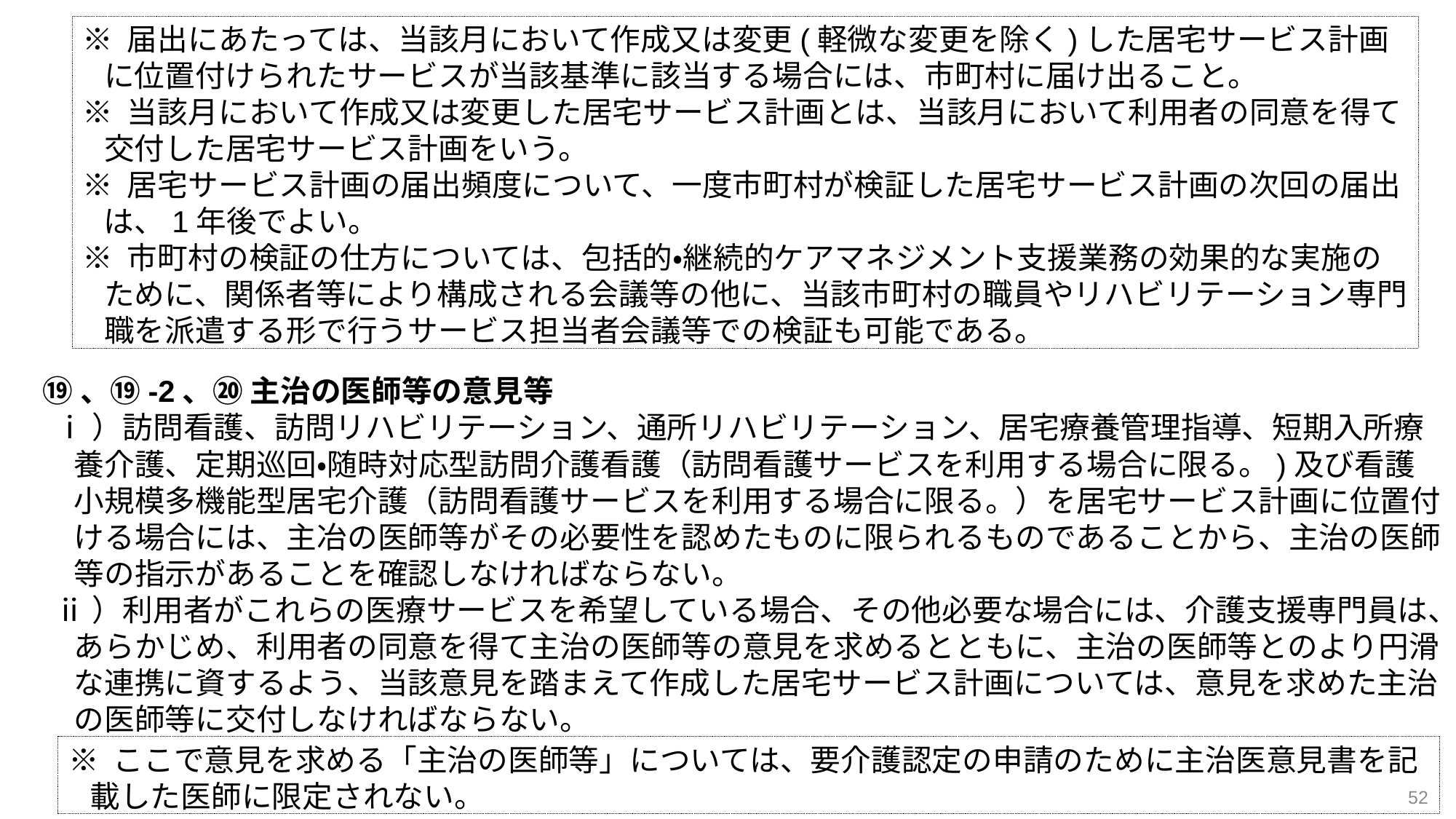

※ 届出にあたっては、当該月において作成又は変更(軽微な変更を除く)した居宅サービス計画に位置付けられたサービスが当該基準に該当する場合には、市町村に届け出ること。
※ 当該月において作成又は変更した居宅サービス計画とは、当該月において利用者の同意を得て交付した居宅サービス計画をいう。
※ 居宅サービス計画の届出頻度について、一度市町村が検証した居宅サービス計画の次回の届出は、1年後でよい。
※ 市町村の検証の仕方については、包括的・継続的ケアマネジメント支援業務の効果的な実施のために、関係者等により構成される会議等の他に、当該市町村の職員やリハビリテーション専門職を派遣する形で行うサービス担当者会議等での検証も可能である。
⑲、⑲-2、⑳ 主治の医師等の意見等
ⅰ）訪問看護、訪問リハビリテーション、通所リハビリテーション、居宅療養管理指導、短期入所療養介護、定期巡回・随時対応型訪問介護看護（訪問看護サービスを利用する場合に限る。)及び看護小規模多機能型居宅介護（訪問看護サービスを利用する場合に限る。）を居宅サービス計画に位置付ける場合には、主冶の医師等がその必要性を認めたものに限られるものであることから、主治の医師等の指示があることを確認しなければならない。
ⅱ）利用者がこれらの医療サービスを希望している場合、その他必要な場合には、介護支援専門員は、あらかじめ、利用者の同意を得て主治の医師等の意見を求めるとともに、主治の医師等とのより円滑な連携に資するよう、当該意見を踏まえて作成した居宅サービス計画については、意見を求めた主治の医師等に交付しなければならない。
※ ここで意見を求める「主治の医師等」については、要介護認定の申請のために主治医意見書を記載した医師に限定されない。
52